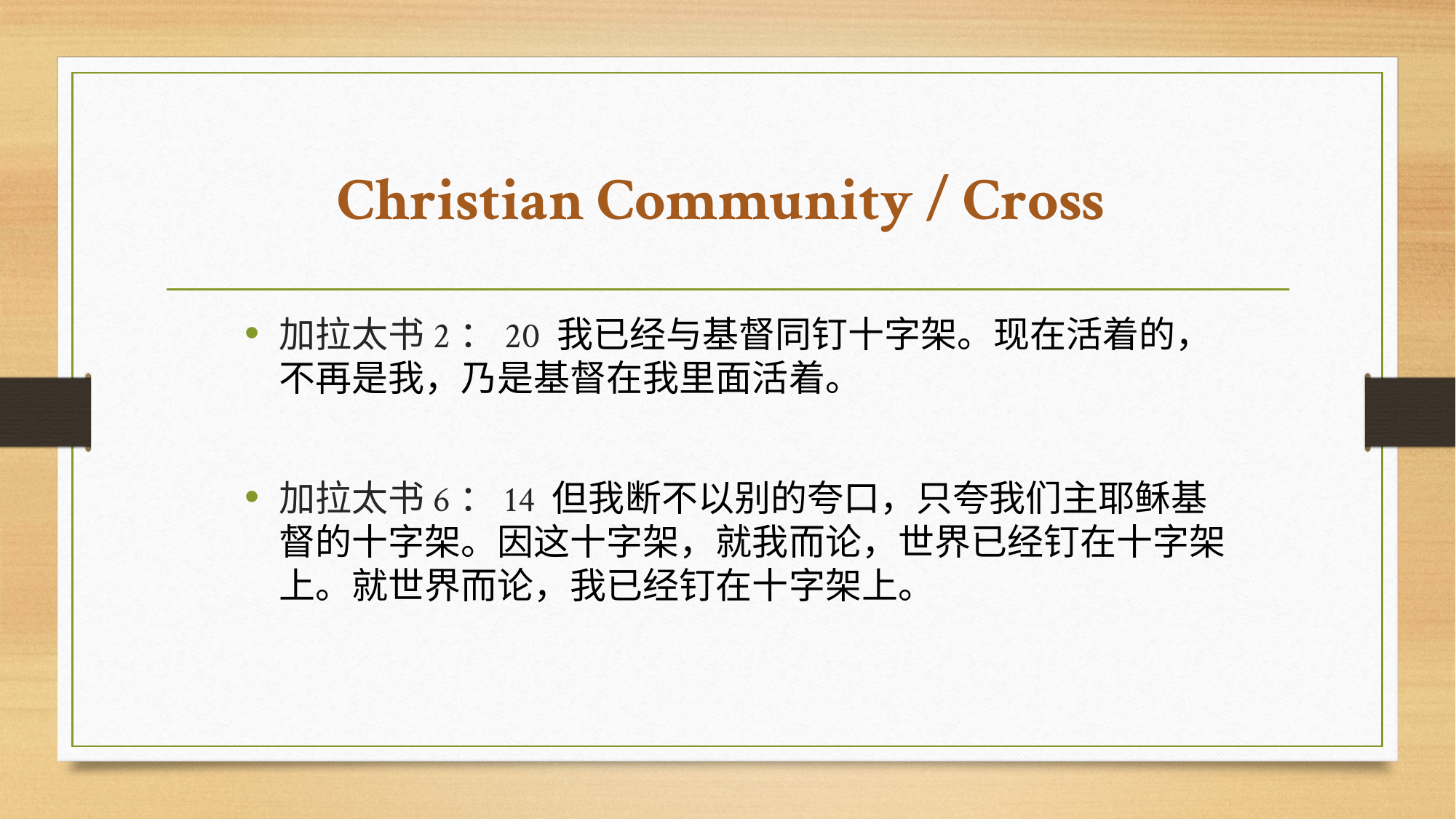

# Christian Community / Cross
加拉太书2：20 我已经与基督同钉十字架。现在活着的，不再是我，乃是基督在我里面活着。

加拉太书6：14 但我断不以别的夸口，只夸我们主耶稣基督的十字架。因这十字架，就我而论，世界已经钉在十字架上。就世界而论，我已经钉在十字架上。